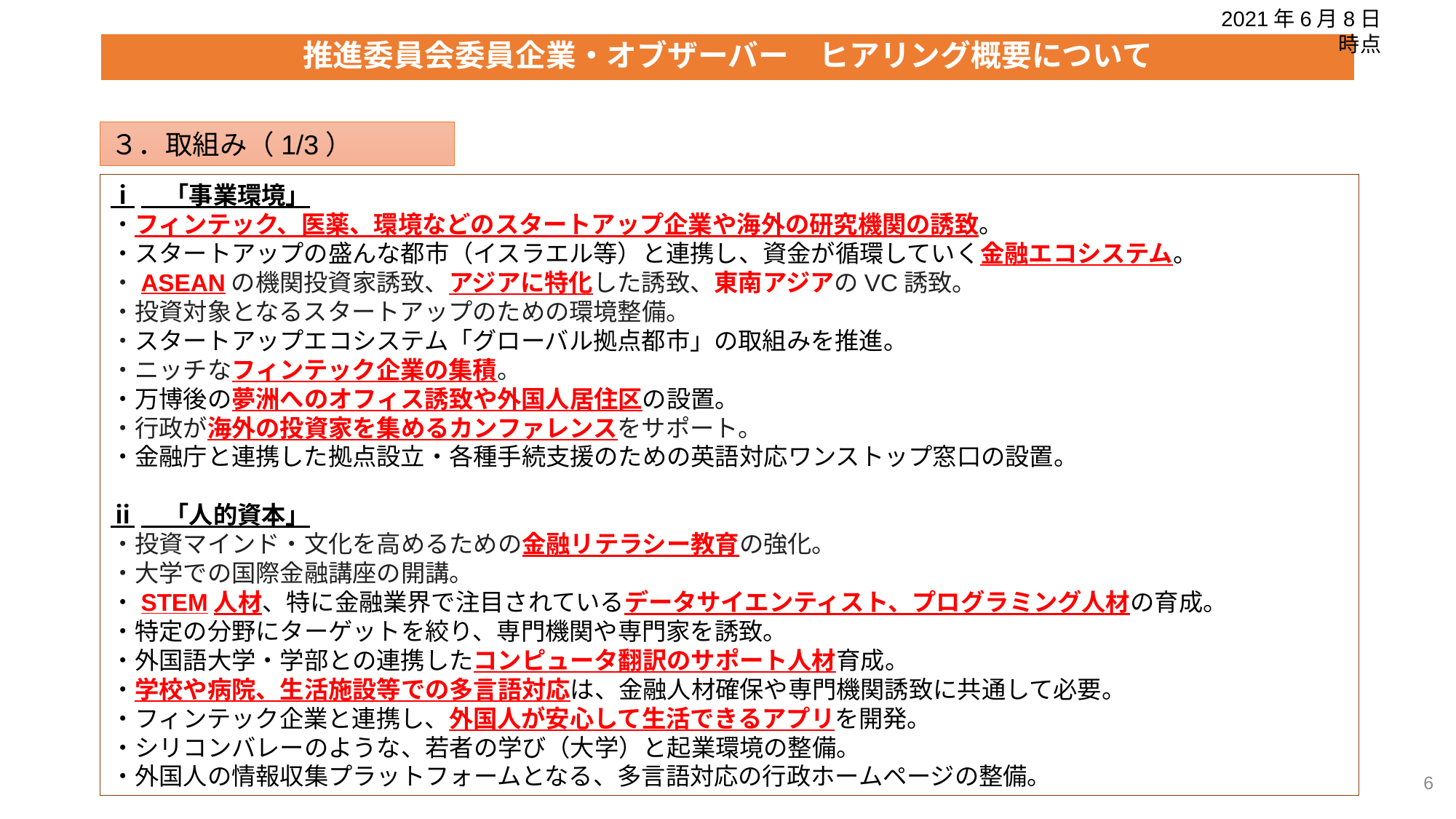

2021年6月8日時点
# 推進委員会委員企業・オブザーバー　ヒアリング概要について
３．取組み（1/3）
ⅰ　「事業環境」
・フィンテック、医薬、環境などのスタートアップ企業や海外の研究機関の誘致。
・スタートアップの盛んな都市（イスラエル等）と連携し、資金が循環していく金融エコシステム。
・ASEANの機関投資家誘致、アジアに特化した誘致、東南アジアのVC誘致。
・投資対象となるスタートアップのための環境整備。
・スタートアップエコシステム「グローバル拠点都市」の取組みを推進。
・ニッチなフィンテック企業の集積。
・万博後の夢洲へのオフィス誘致や外国人居住区の設置。
・行政が海外の投資家を集めるカンファレンスをサポート。
・金融庁と連携した拠点設立・各種手続支援のための英語対応ワンストップ窓口の設置。

ⅱ　「人的資本」
・投資マインド・文化を高めるための金融リテラシー教育の強化。
・大学での国際金融講座の開講。
・STEM人材、特に金融業界で注目されているデータサイエンティスト、プログラミング人材の育成。
・特定の分野にターゲットを絞り、専門機関や専門家を誘致。
・外国語大学・学部との連携したコンピュータ翻訳のサポート人材育成。
・学校や病院、生活施設等での多言語対応は、金融人材確保や専門機関誘致に共通して必要。
・フィンテック企業と連携し、外国人が安心して生活できるアプリを開発。
・シリコンバレーのような、若者の学び（大学）と起業環境の整備。
・外国人の情報収集プラットフォームとなる、多言語対応の行政ホームページの整備。

6